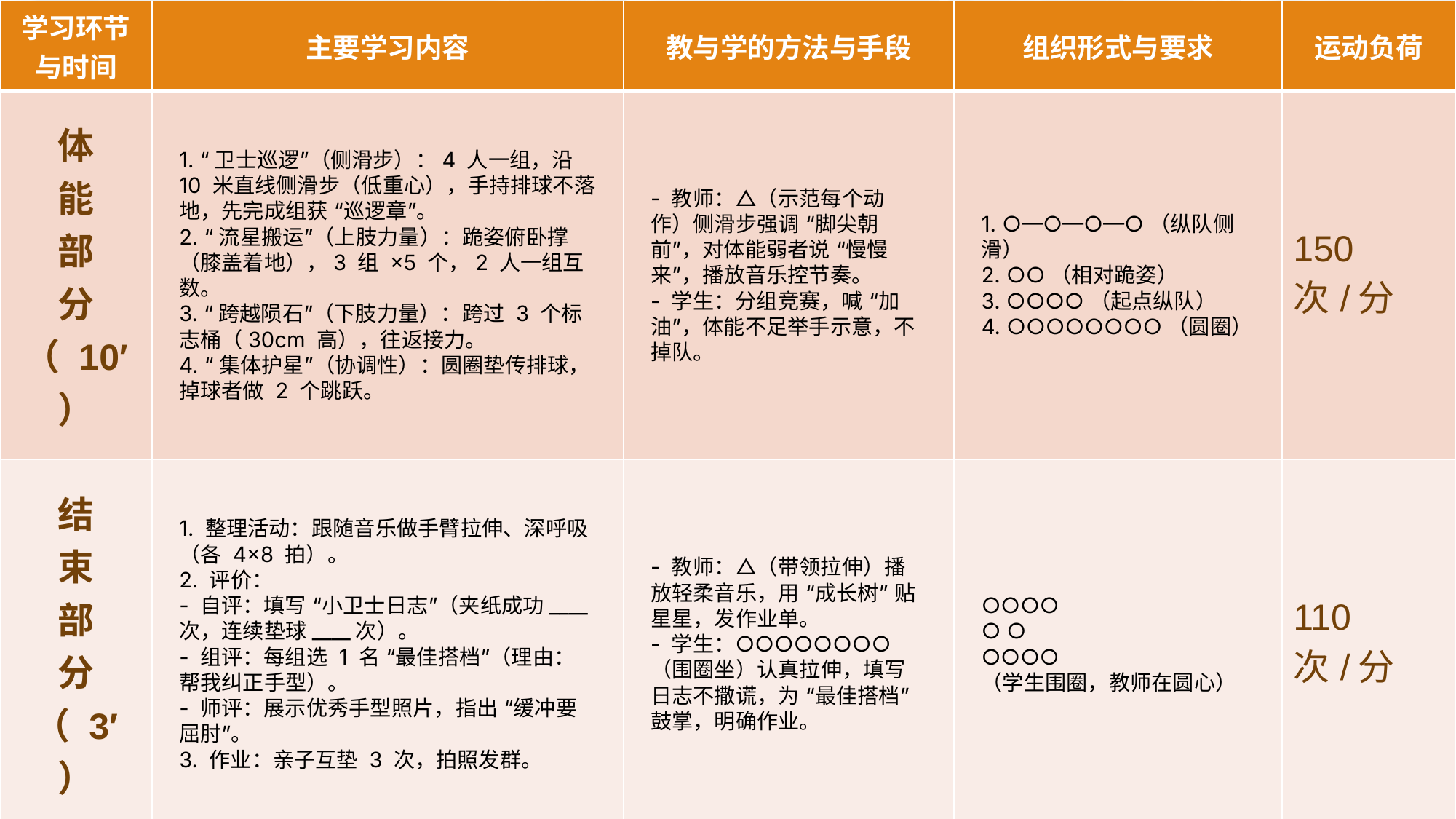

| 学习环节与时间 | 主要学习内容 | 教与学的方法与手段 | 组织形式与要求 | 运动负荷 |
| --- | --- | --- | --- | --- |
| 体 能 部 分 （ 10′ ） | 1. “卫士巡逻”（侧滑步）：4 人一组，沿 10 米直线侧滑步（低重心），手持排球不落地，先完成组获 “巡逻章”。 2. “流星搬运”（上肢力量）：跪姿俯卧撑（膝盖着地），3 组 ×5 个，2 人一组互数。 3. “跨越陨石”（下肢力量）：跨过 3 个标志桶（30cm 高），往返接力。 4. “集体护星”（协调性）：圆圈垫传排球，掉球者做 2 个跳跃。 | - 教师：△（示范每个动作）侧滑步强调 “脚尖朝前”，对体能弱者说 “慢慢来”，播放音乐控节奏。 - 学生：分组竞赛，喊 “加油”，体能不足举手示意，不掉队。 | 1. ○—○—○—○（纵队侧滑） 2. ○○（相对跪姿） 3. ○○○○（起点纵队） 4. ○○○○○○○○（圆圈） | 150次/分 |
| 结 束 部 分 （ 3′ ） | 1. 整理活动：跟随音乐做手臂拉伸、深呼吸（各 4×8 拍）。 2. 评价： - 自评：填写 “小卫士日志”（夹纸成功\_\_\_\_次，连续垫球\_\_\_\_次）。 - 组评：每组选 1 名 “最佳搭档”（理由：帮我纠正手型）。 - 师评：展示优秀手型照片，指出 “缓冲要屈肘”。 3. 作业：亲子互垫 3 次，拍照发群。 | - 教师：△（带领拉伸）播放轻柔音乐，用 “成长树” 贴星星，发作业单。 - 学生：○○○○○○○○（围圈坐）认真拉伸，填写日志不撒谎，为 “最佳搭档” 鼓掌，明确作业。 | ○○○○ ○ ○ ○○○○ （学生围圈，教师在圆心） | 110次/分 |